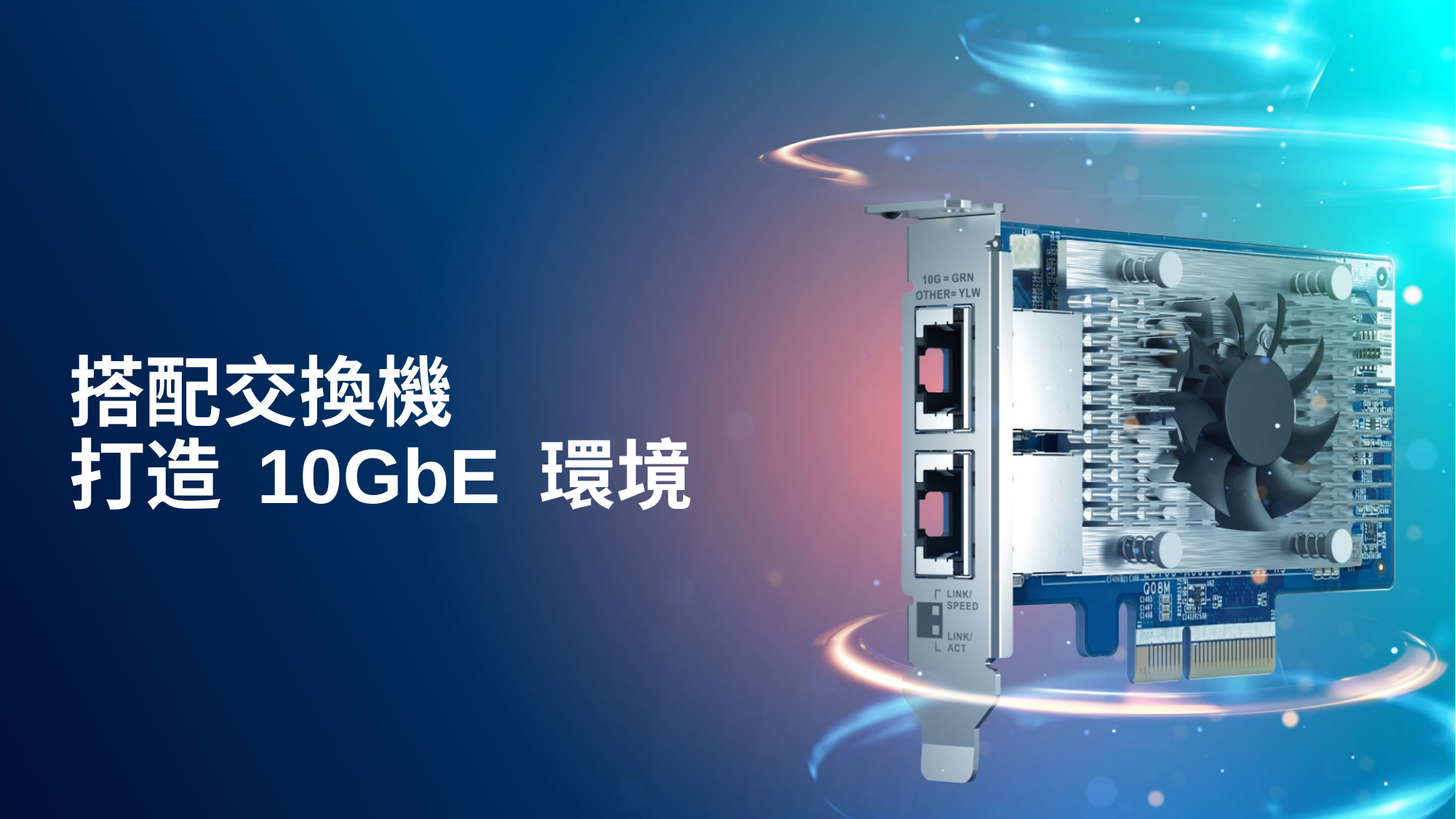

OK
搭配交換機打造 10GbE 環境
# 搭配交換機 打造 10GbE 環境